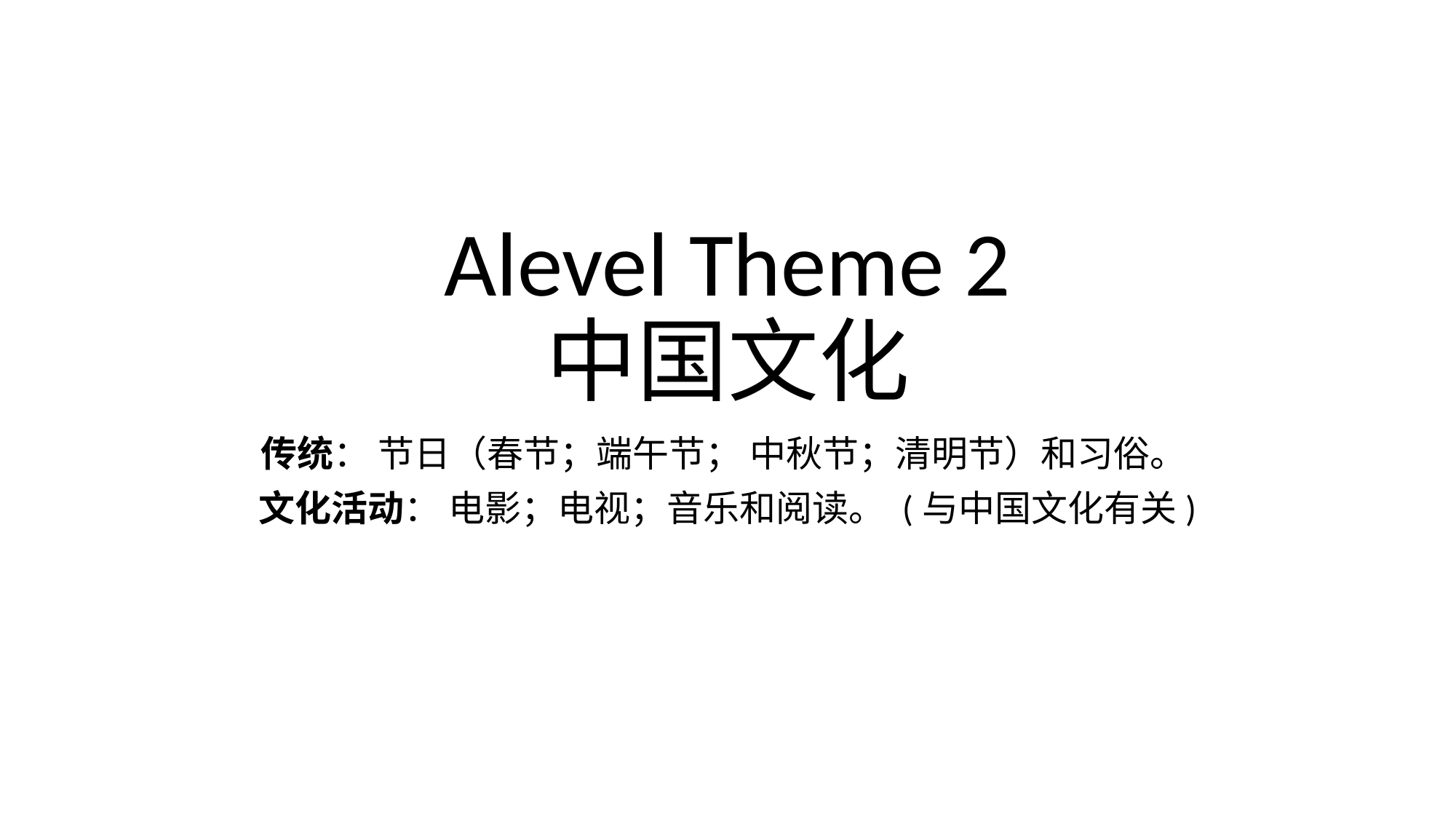

# Alevel Theme 2 中国文化
传统： 节日（春节；端午节； 中秋节；清明节）和习俗。
文化活动： 电影；电视；音乐和阅读。 (与中国文化有关)